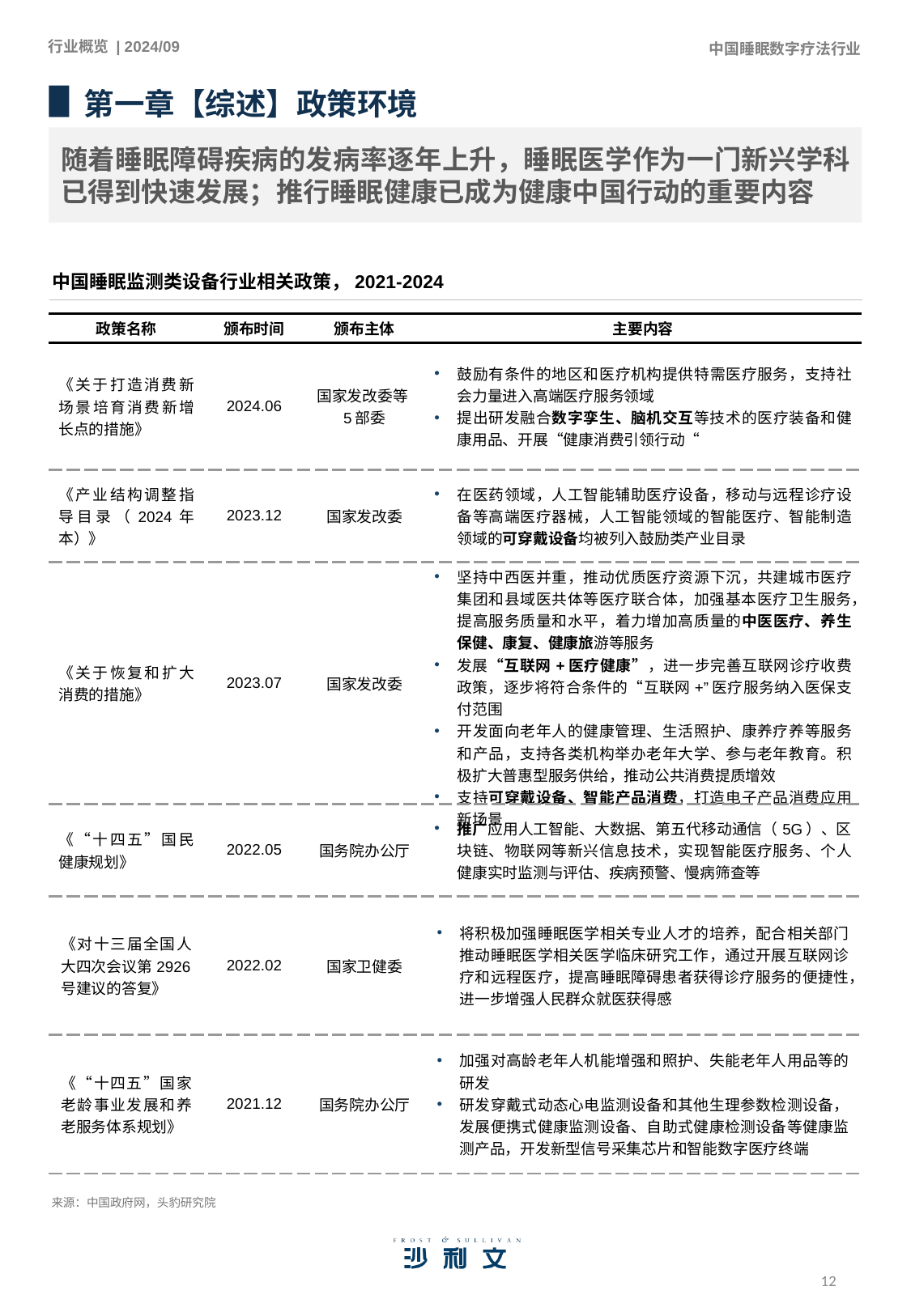

第一章【综述】政策环境

随着睡眠障碍疾病的发病率逐年上升，睡眠医学作为一门新兴学科已得到快速发展；推行睡眠健康已成为健康中国行动的重要内容
中国睡眠监测类设备行业相关政策，2021-2024
| 政策名称 | 颁布时间 | 颁布主体 | 主要内容 |
| --- | --- | --- | --- |
| 《关于打造消费新场景培育消费新增长点的措施》 | 2024.06 | 国家发改委等5部委 | 鼓励有条件的地区和医疗机构提供特需医疗服务，支持社会力量进入高端医疗服务领域 提出研发融合数字孪生、脑机交互等技术的医疗装备和健康用品、开展“健康消费引领行动“ |
| 《产业结构调整指导目录（2024年本）》 | 2023.12 | 国家发改委 | 在医药领域，人工智能辅助医疗设备，移动与远程诊疗设备等高端医疗器械，人工智能领域的智能医疗、智能制造领域的可穿戴设备均被列入鼓励类产业目录 |
| 《关于恢复和扩大消费的措施》 | 2023.07 | 国家发改委 | 坚持中西医并重，推动优质医疗资源下沉，共建城市医疗集团和县域医共体等医疗联合体，加强基本医疗卫生服务，提高服务质量和水平，着力增加高质量的中医医疗、养生保健、康复、健康旅游等服务 发展“互联网+医疗健康”，进一步完善互联网诊疗收费政策，逐步将符合条件的“互联网+”医疗服务纳入医保支付范围 开发面向老年人的健康管理、生活照护、康养疗养等服务和产品，支持各类机构举办老年大学、参与老年教育。积极扩大普惠型服务供给，推动公共消费提质增效 支持可穿戴设备、智能产品消费，打造电子产品消费应用新场景 |
| 《“十四五”国民健康规划》 | 2022.05 | 国务院办公厅 | 推广应用人工智能、大数据、第五代移动通信（5G）、区块链、物联网等新兴信息技术，实现智能医疗服务、个人健康实时监测与评估、疾病预警、慢病筛查等 |
| 《对十三届全国人大四次会议第2926号建议的答复》 | 2022.02 | 国家卫健委 | 将积极加强睡眠医学相关专业人才的培养，配合相关部门推动睡眠医学相关医学临床研究工作，通过开展互联网诊疗和远程医疗，提高睡眠障碍患者获得诊疗服务的便捷性，进一步增强人民群众就医获得感 |
| 《“十四五”国家老龄事业发展和养老服务体系规划》 | 2021.12 | 国务院办公厅 | 加强对高龄老年人机能增强和照护、失能老年人用品等的研发 研发穿戴式动态心电监测设备和其他生理参数检测设备，发展便携式健康监测设备、自助式健康检测设备等健康监测产品，开发新型信号采集芯片和智能数字医疗终端 |
来源：中国政府网，头豹研究院